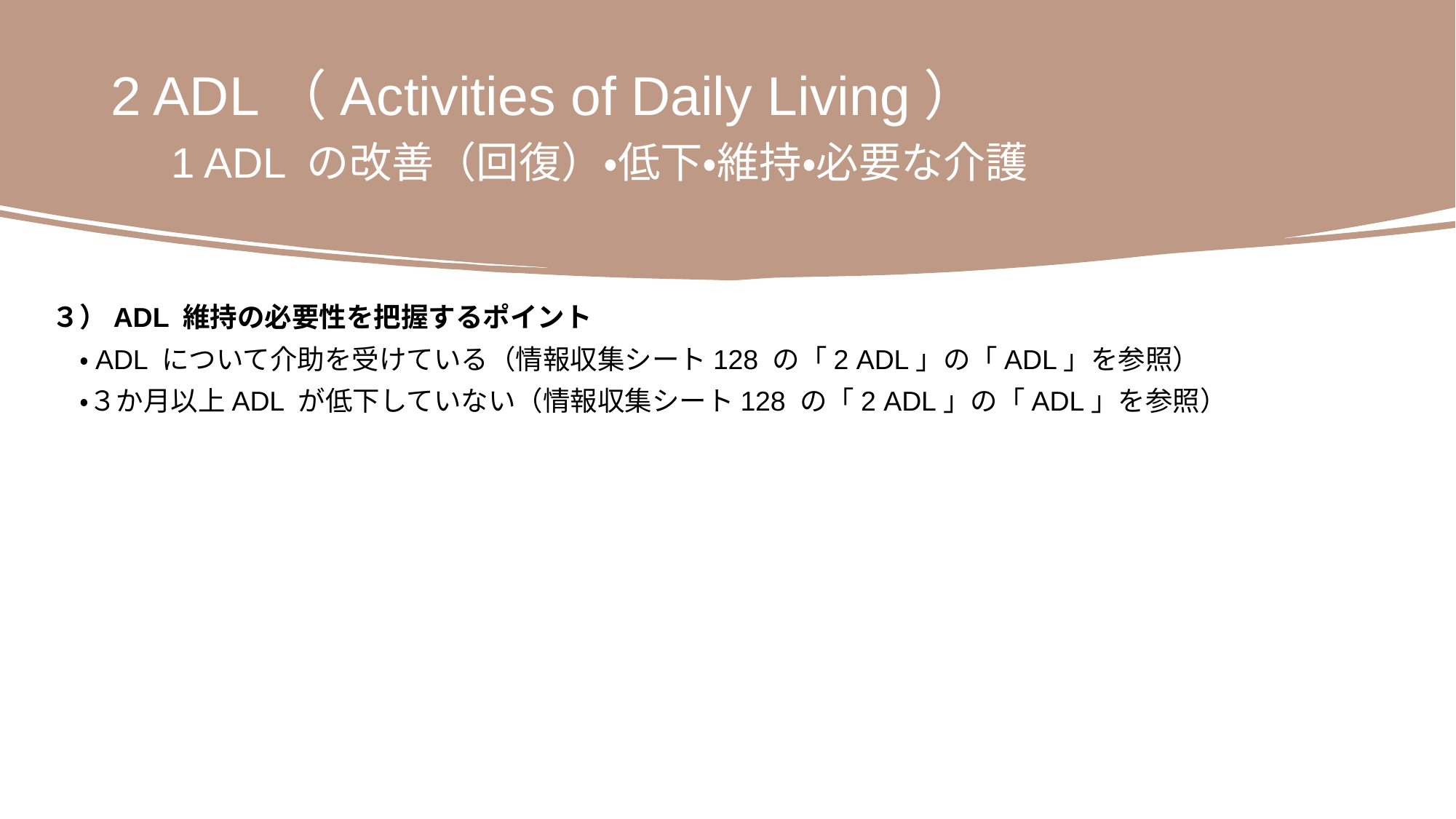

2 ADL（Activities of Daily Living）
　1 ADL の改善（回復）・低下・維持・必要な介護

３）ADL 維持の必要性を把握するポイント
　・ADL について介助を受けている（情報収集シート128 の「2 ADL」の「ADL」を参照）
　・３か月以上ADL が低下していない（情報収集シート128 の「2 ADL」の「ADL」を参照）